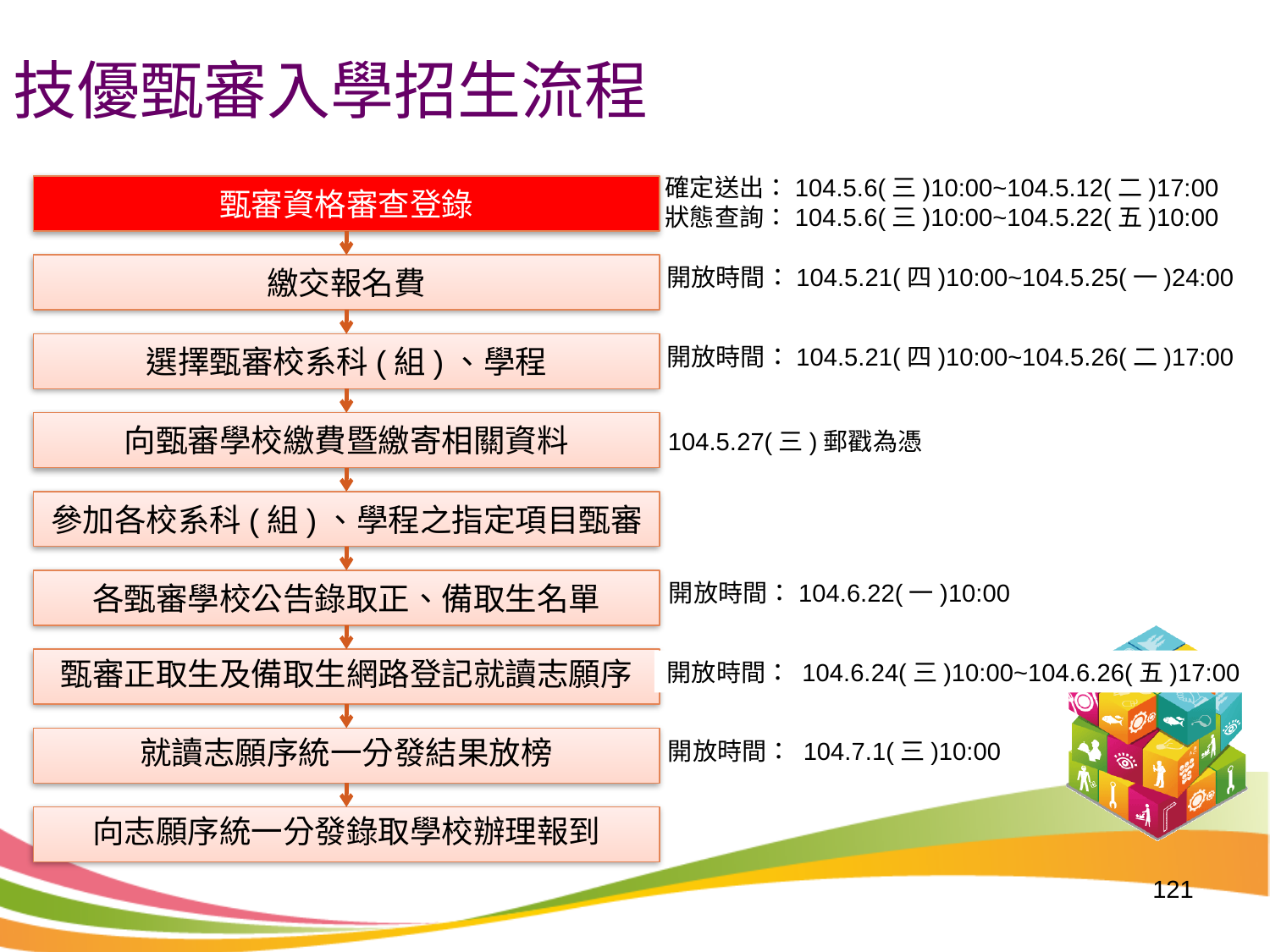

技優甄審入學招生流程
確定送出：104.5.6(三)10:00~104.5.12(二)17:00
狀態查詢：104.5.6(三)10:00~104.5.22(五)10:00
甄審資格審查登錄
繳交報名費
開放時間：104.5.21(四)10:00~104.5.25(一)24:00
選擇甄審校系科(組)、學程
開放時間：104.5.21(四)10:00~104.5.26(二)17:00
向甄審學校繳費暨繳寄相關資料
104.5.27(三)郵戳為憑
參加各校系科(組)、學程之指定項目甄審
各甄審學校公告錄取正、備取生名單
開放時間：104.6.22(一)10:00
甄審正取生及備取生網路登記就讀志願序
開放時間： 104.6.24(三)10:00~104.6.26(五)17:00
就讀志願序統一分發結果放榜
開放時間： 104.7.1(三)10:00
向志願序統一分發錄取學校辦理報到
121